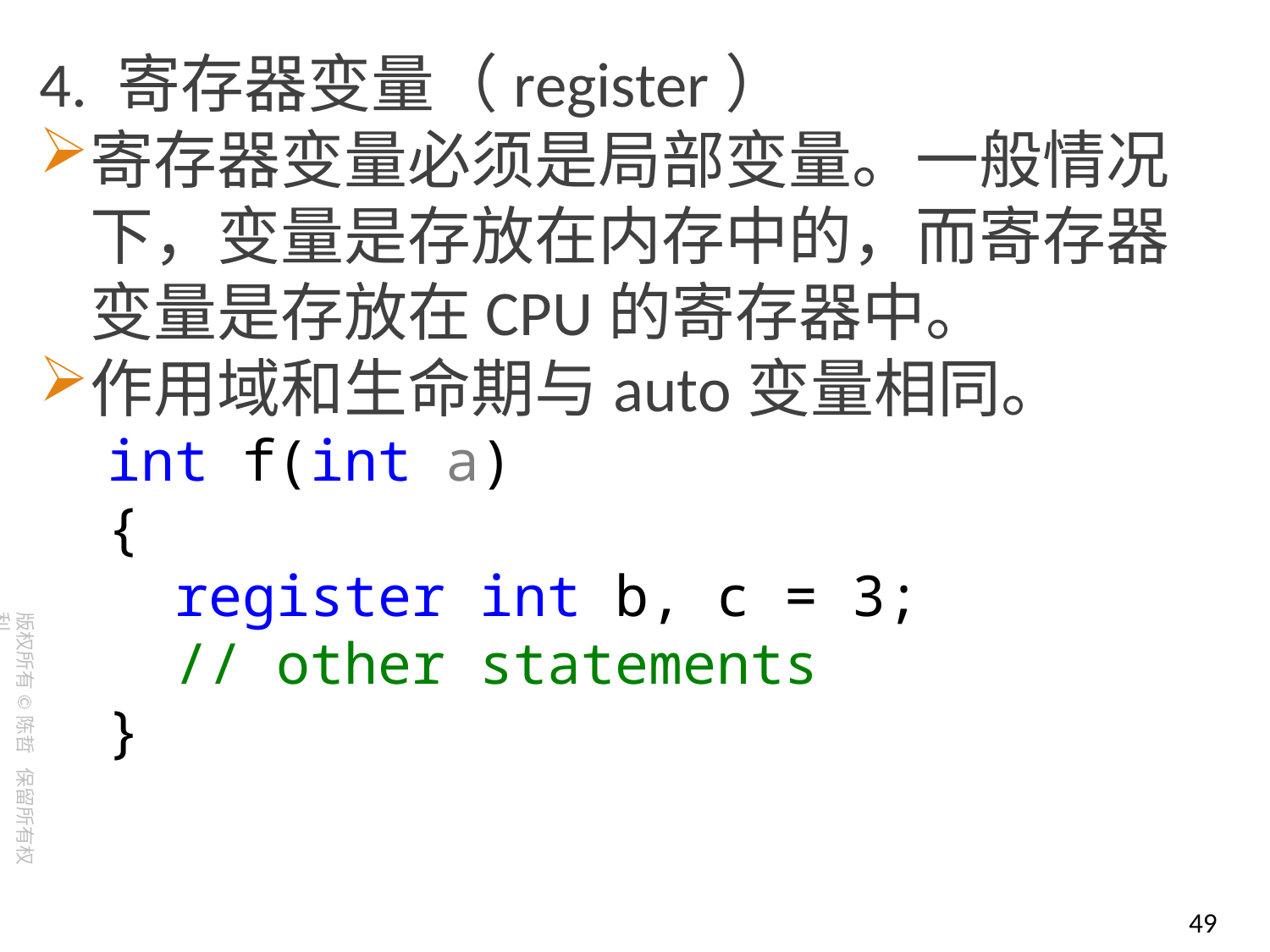

4. 寄存器变量（register）
寄存器变量必须是局部变量。一般情况下，变量是存放在内存中的，而寄存器变量是存放在CPU的寄存器中。
作用域和生命期与auto变量相同。
  int f(int a)
  {
    register int b, c = 3;
    // other statements
  }

49